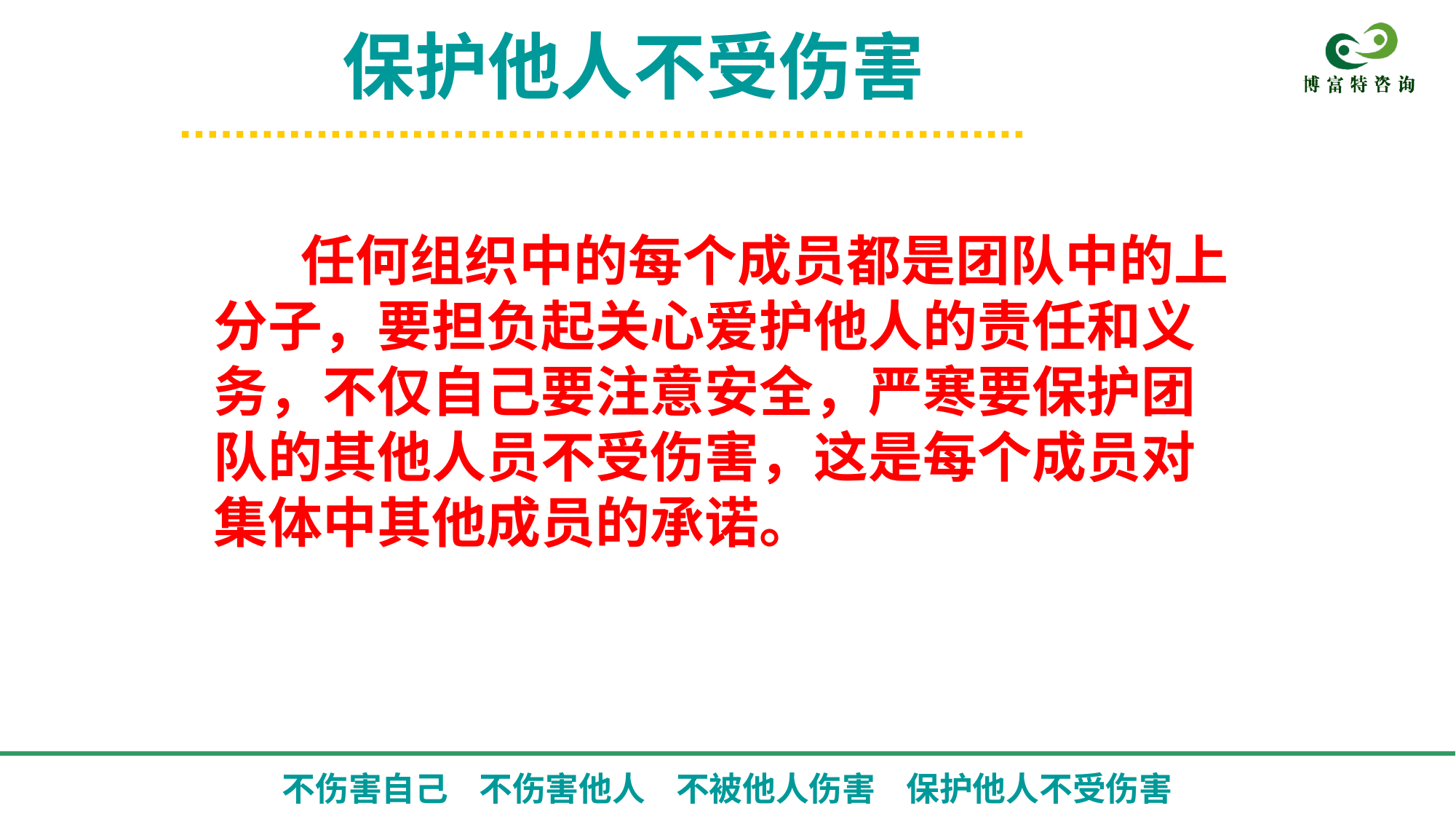

保护他人不受伤害

      任何组织中的每个成员都是团队中的上分子，要担负起关心爱护他人的责任和义务，不仅自己要注意安全，严寒要保护团队的其他人员不受伤害，这是每个成员对集体中其他成员的承诺。
不伤害自己    不伤害他人    不被他人伤害    保护他人不受伤害